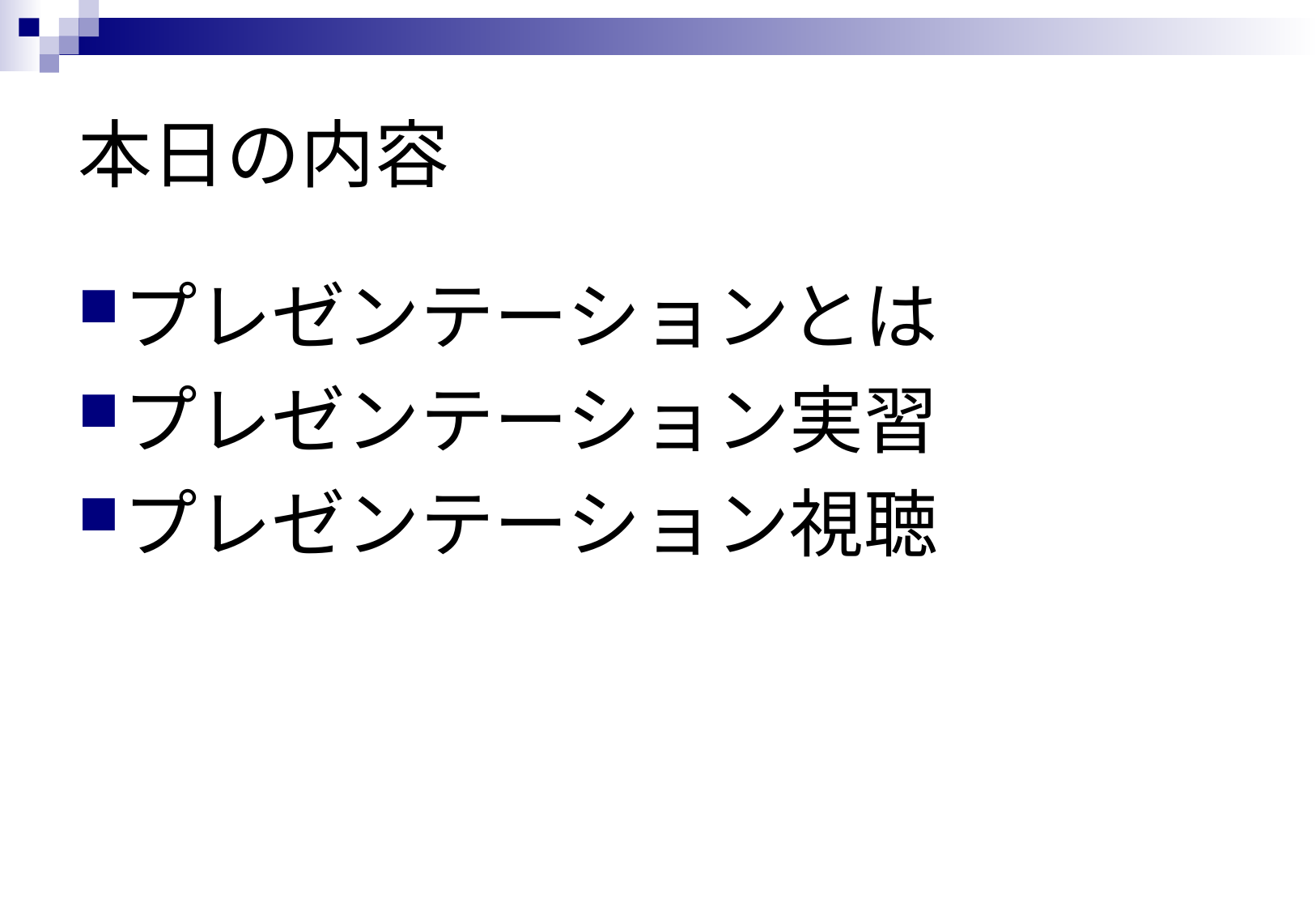

# 本日の内容
プレゼンテーションとは
プレゼンテーション実習
プレゼンテーション視聴